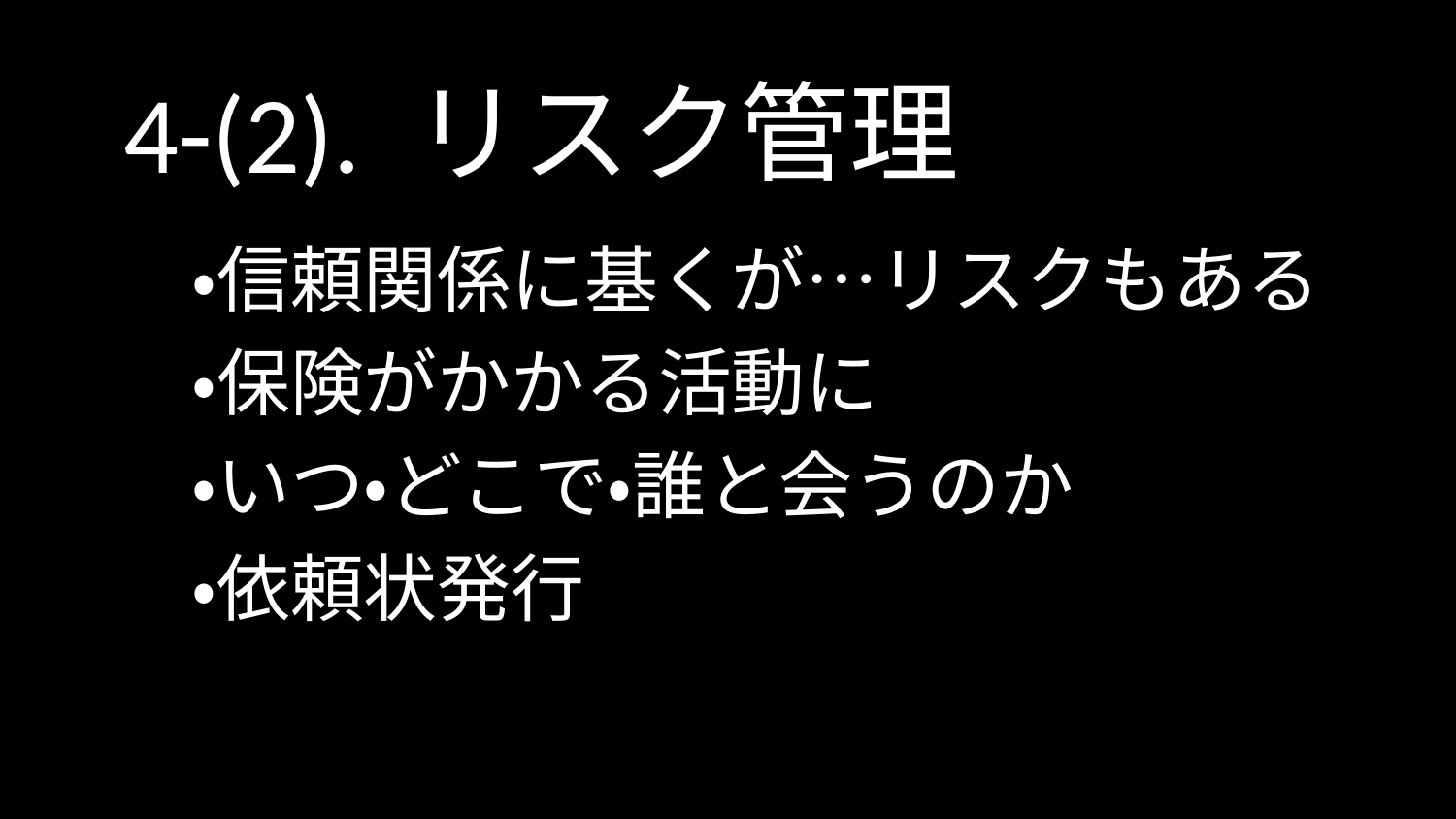

# 4-(2). リスク管理

・信頼関係に基くが…リスクもある
・保険がかかる活動に
・いつ・どこで・誰と会うのか
・依頼状発行